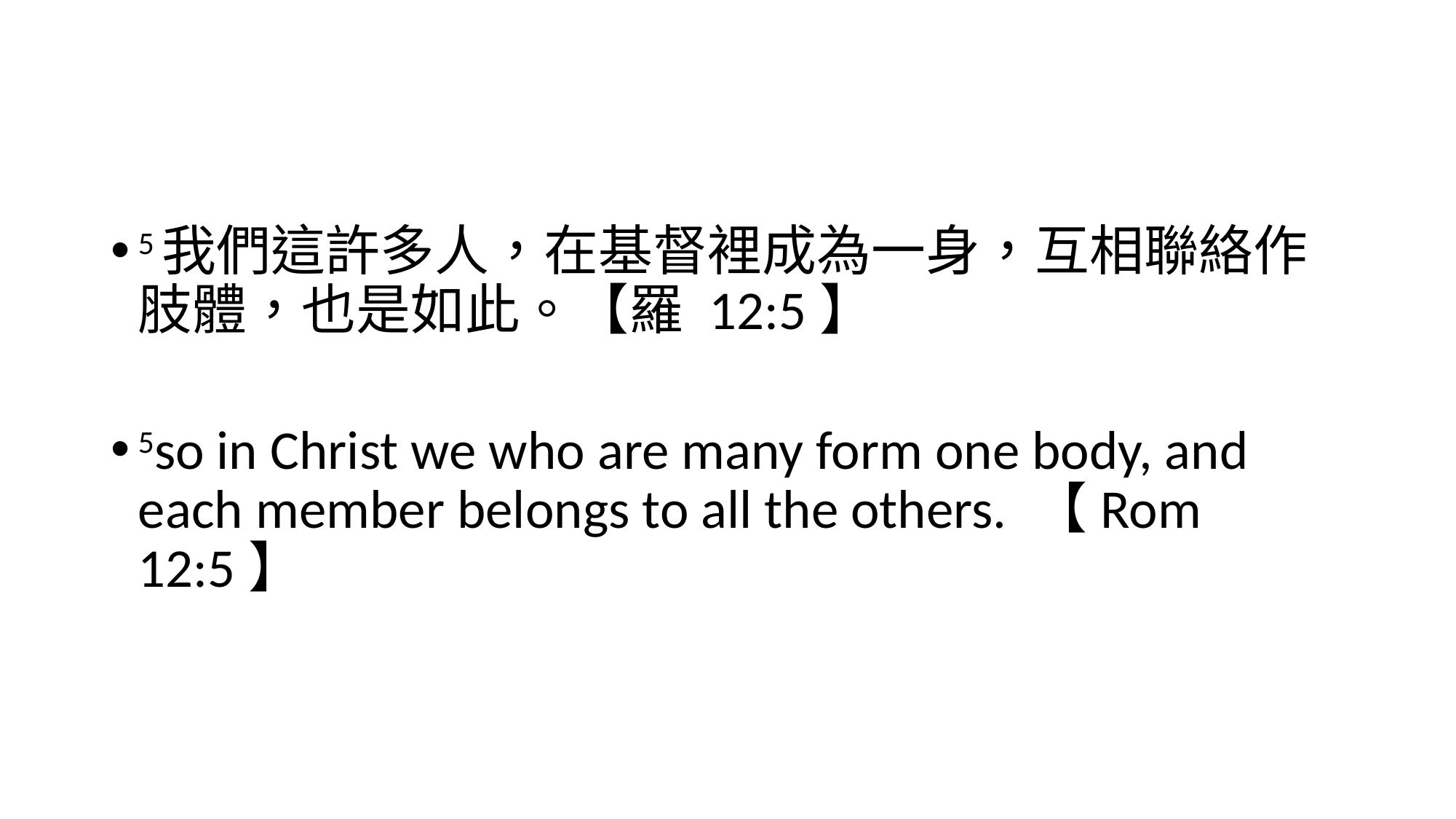

#
5我們這許多人，在基督裡成為一身，互相聯絡作肢體，也是如此。【羅 12:5】
5so in Christ we who are many form one body, and each member belongs to all the others. 【Rom 12:5】